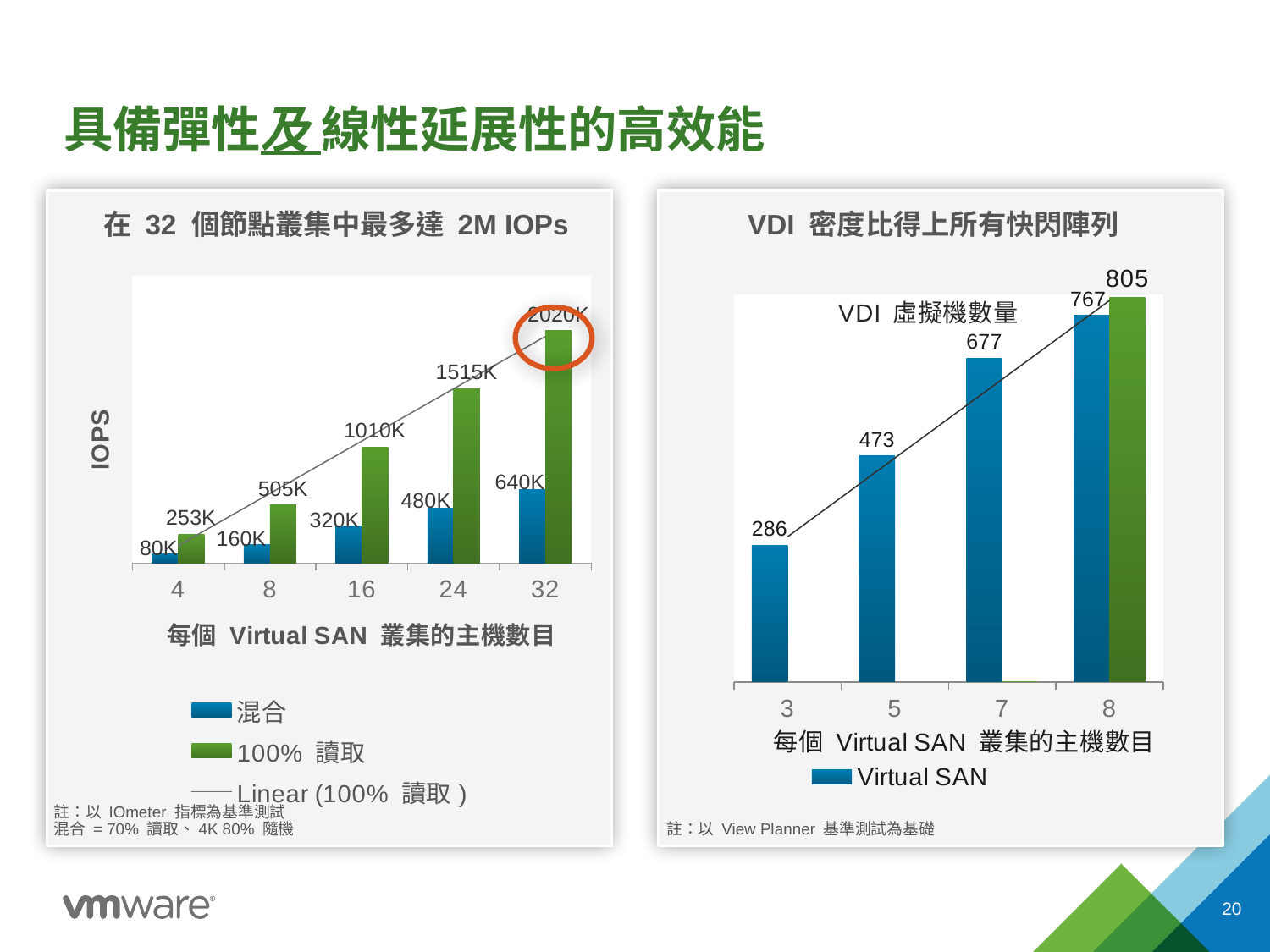

# 具備彈性及 線性延展性的高效能

VDI 密度比得上所有快閃陣列
在 32 個節點叢集中最多達 2M IOPs

### Chart

| Category | 混合 | 100% 讀取 |
|---|---|---|
| 4 | 80000.0 | 252500.0 |
| 8 | 160000.0 | 505000.0 |
| 16 | 320000.0 | 1010000.0 |
| 24 | 480000.0 | 1515000.0 |
| 32 | 640000.0 | 2020000.0 |

### Chart: VDI 虛擬機數量

| Category | Virtual SAN | 所有 SSD 陣列 |
|---|---|---|
| 3 | 286.0 | None |
| 5 | 473.0 | None |
| 7 | 677.0 | 0.0 |
| 8 | 767.0 | 805.0 |
註：以 IOmeter 指標為基準測試
混合 = 70% 讀取、4K 80% 隨機
註：以 View Planner 基準測試為基礎
20